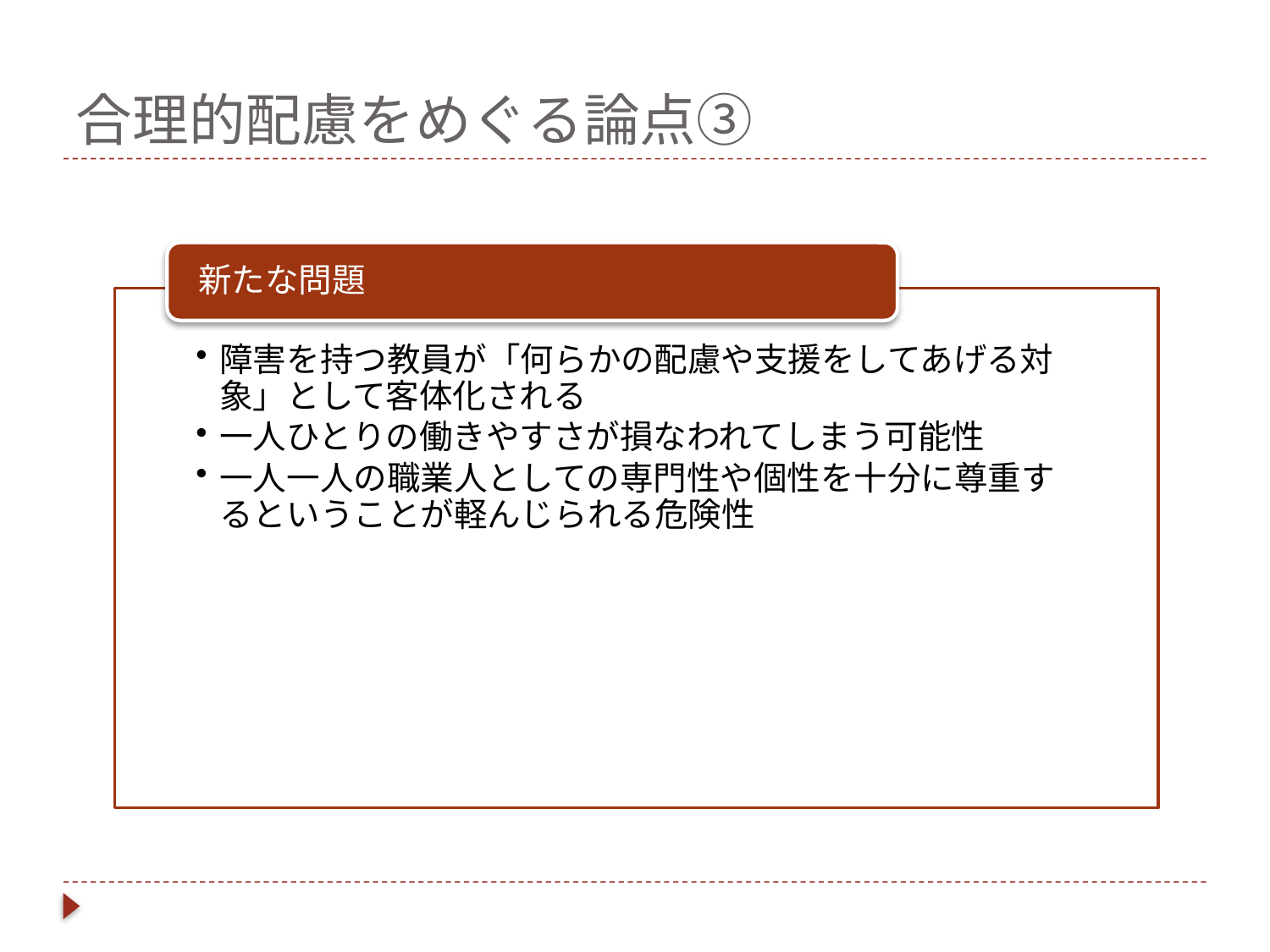

# 合理的配慮をめぐる論点③
障害を持つ教員が「何らかの配慮や支援をしてあげる対象」として客体化される
一人ひとりの働きやすさが損なわれてしまう可能性
一人一人の職業人としての専門性や個性を十分に尊重するということが軽んじられる危険性
新たな問題